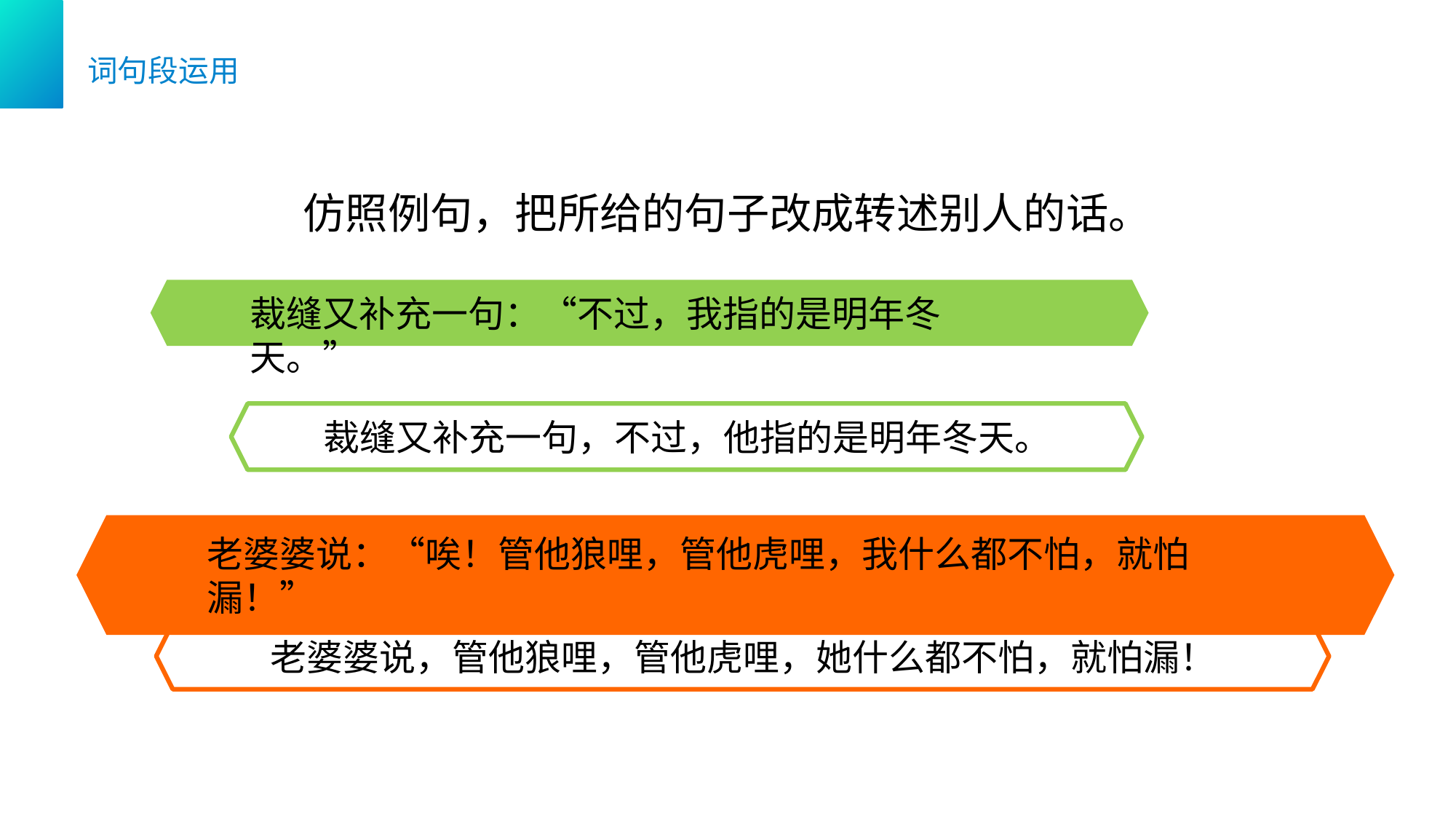

词句段运用
仿照例句，把所给的句子改成转述别人的话。
裁缝又补充一句：“不过，我指的是明年冬天。”
裁缝又补充一句，不过，他指的是明年冬天。
老婆婆说：“唉！管他狼哩，管他虎哩，我什么都不怕，就怕漏！”
老婆婆说，管他狼哩，管他虎哩，她什么都不怕，就怕漏！